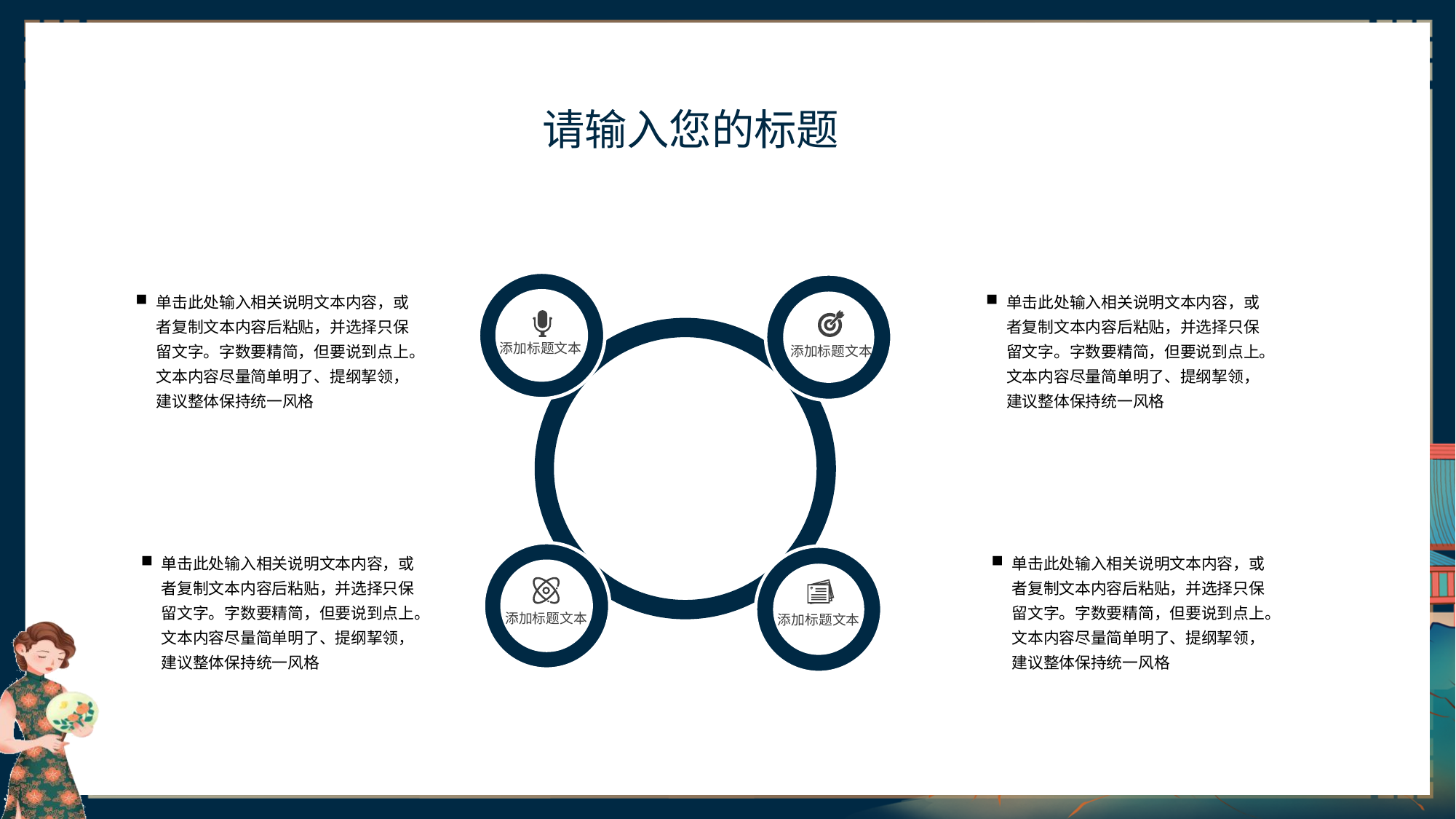

单击此处输入相关说明文本内容，或者复制文本内容后粘贴，并选择只保留文字。字数要精简，但要说到点上。文本内容尽量简单明了、提纲挈领，建议整体保持统一风格
单击此处输入相关说明文本内容，或者复制文本内容后粘贴，并选择只保留文字。字数要精简，但要说到点上。文本内容尽量简单明了、提纲挈领，建议整体保持统一风格

添加标题文本
添加标题文本
单击此处输入相关说明文本内容，或者复制文本内容后粘贴，并选择只保留文字。字数要精简，但要说到点上。文本内容尽量简单明了、提纲挈领，建议整体保持统一风格
单击此处输入相关说明文本内容，或者复制文本内容后粘贴，并选择只保留文字。字数要精简，但要说到点上。文本内容尽量简单明了、提纲挈领，建议整体保持统一风格

添加标题文本
添加标题文本